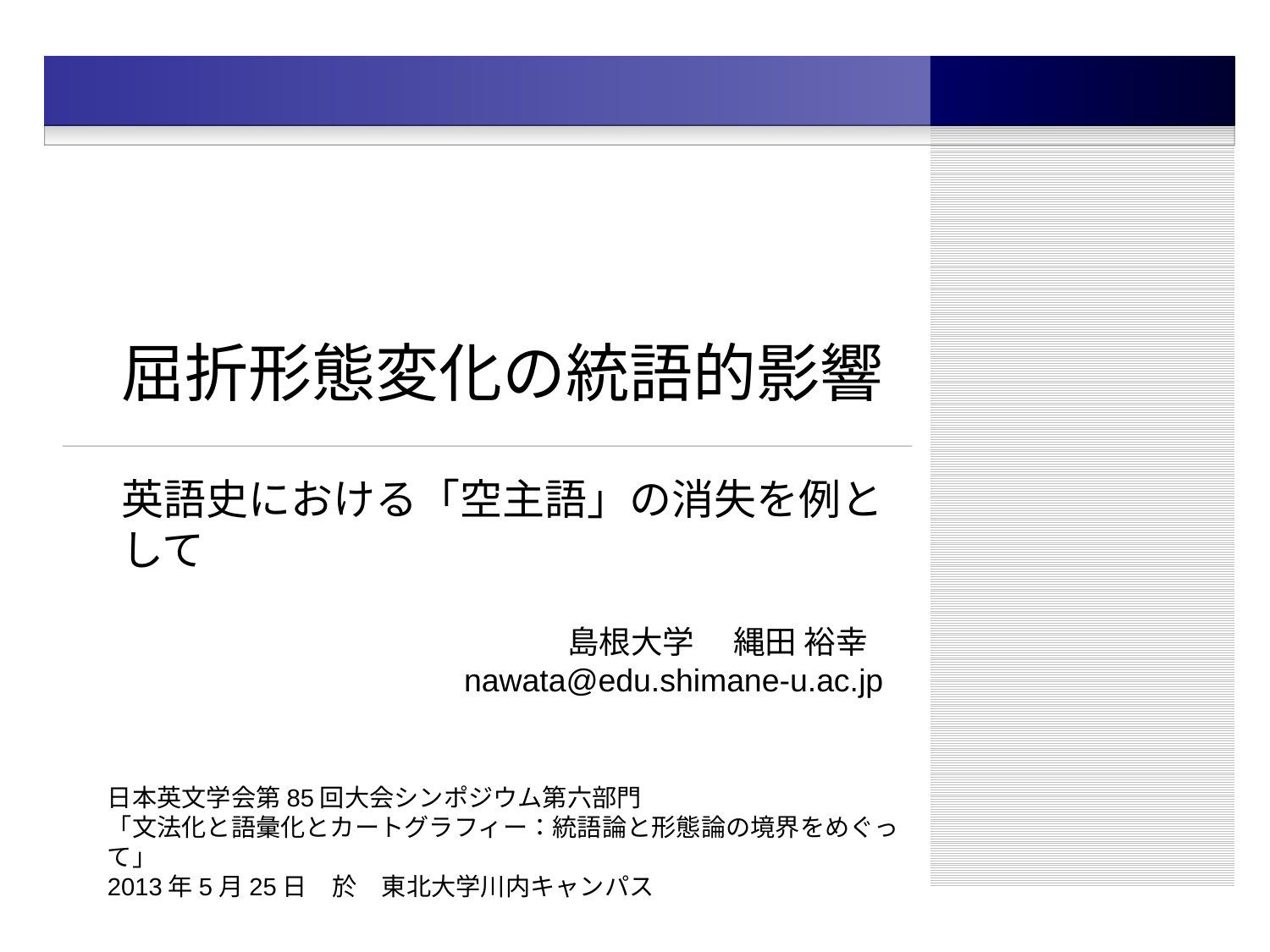

# 屈折形態変化の統語的影響
英語史における「空主語」の消失を例として
                 島根大学　 縄田 裕幸
   nawata@edu.shimane-u.ac.jp
日本英文学会第85回大会シンポジウム第六部門
「文法化と語彙化とカートグラフィー：統語論と形態論の境界をめぐって」
2013年5月25日　於　東北大学川内キャンパス